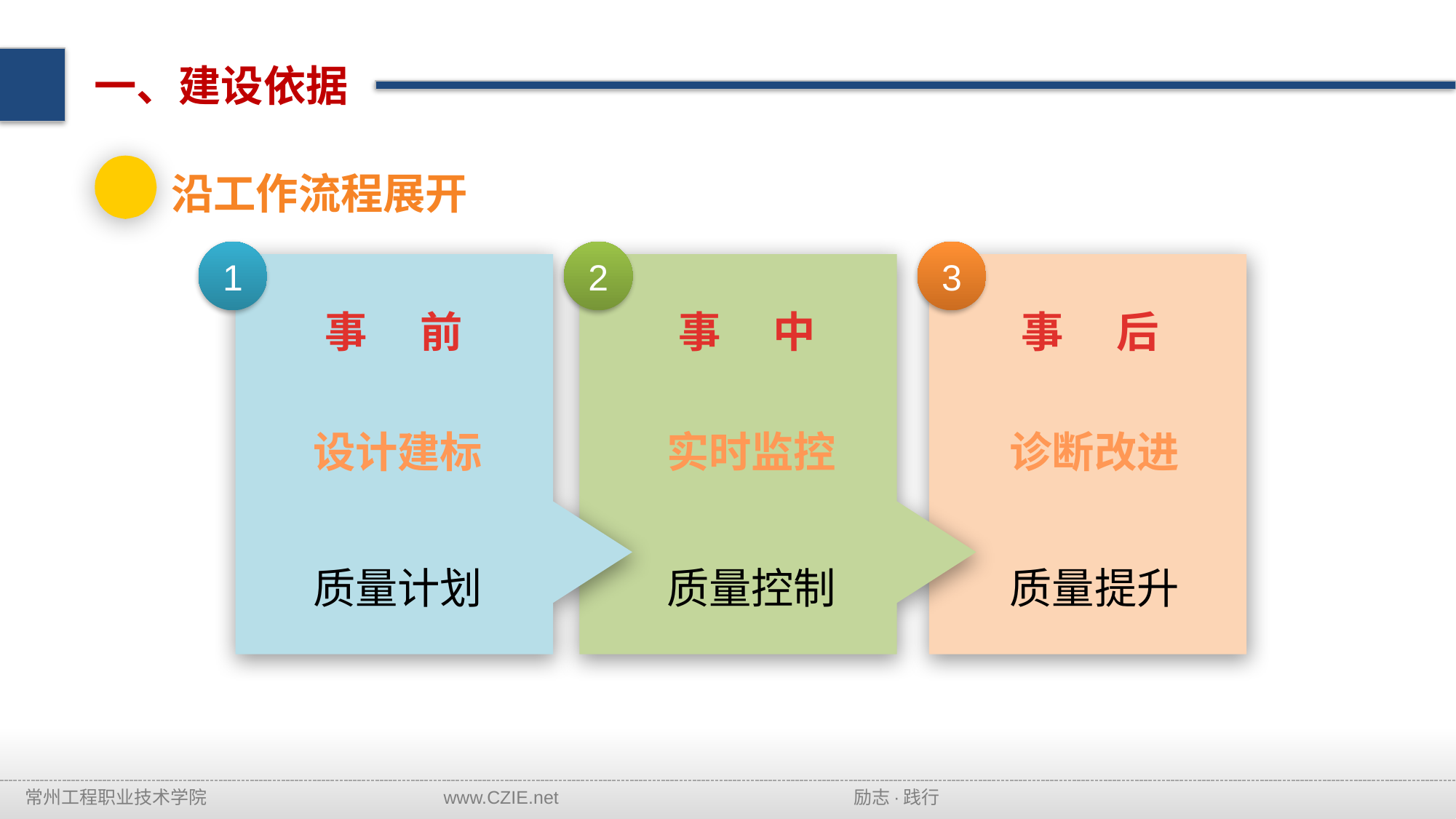

一、建设依据

沿工作流程展开

1
2
3

事     前
事     中
事     后
设计建标
实时监控
诊断改进
质量计划
质量控制
质量提升